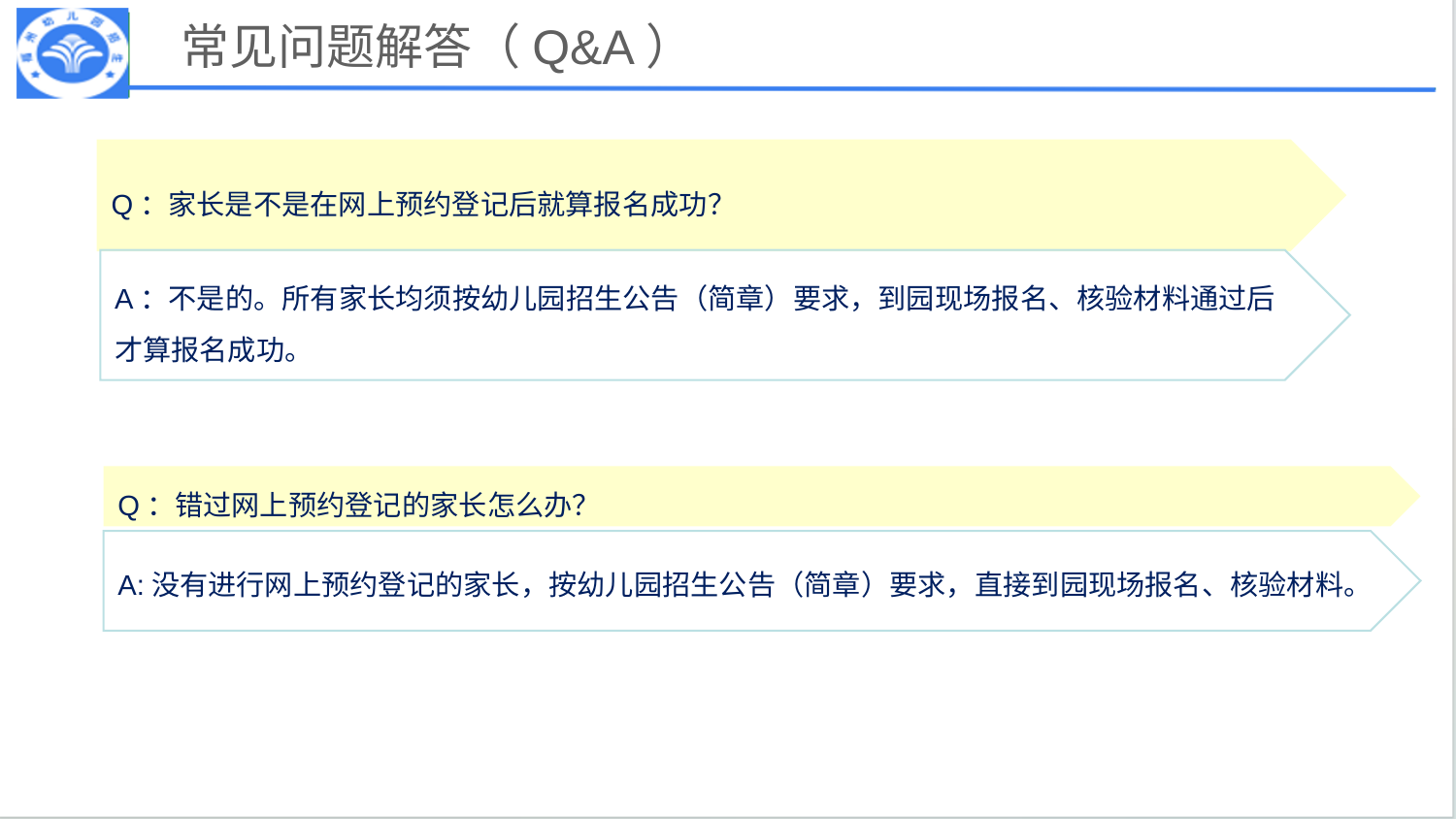

常见问题解答（Q&A）
Q：家长是不是在网上预约登记后就算报名成功？
A：不是的。所有家长均须按幼儿园招生公告（简章）要求，到园现场报名、核验材料通过后才算报名成功。
Q：错过网上预约登记的家长怎么办？
A:没有进行网上预约登记的家长，按幼儿园招生公告（简章）要求，直接到园现场报名、核验材料。